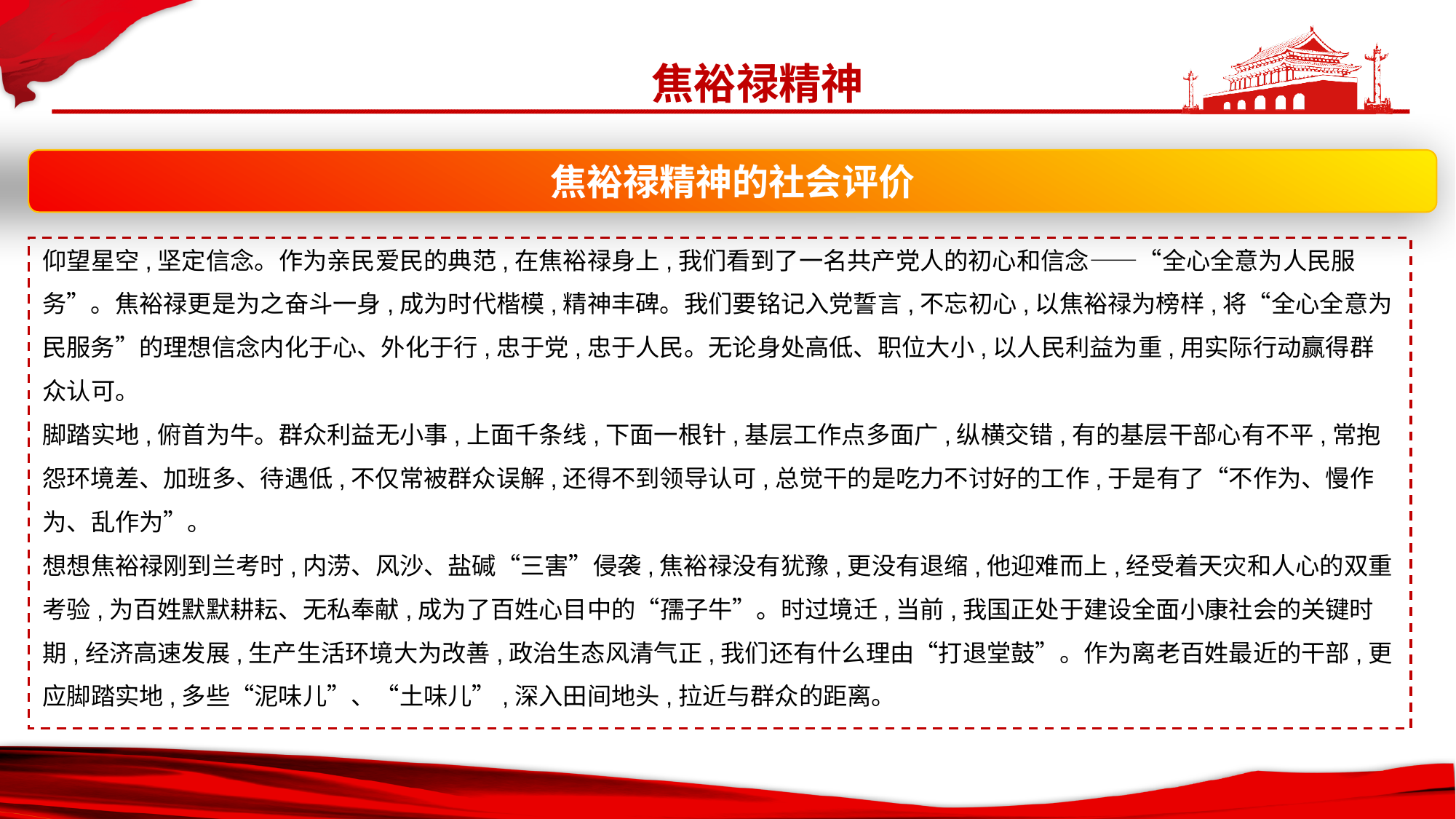

焦裕禄精神
焦裕禄精神的社会评价
仰望星空,坚定信念。作为亲民爱民的典范,在焦裕禄身上,我们看到了一名共产党人的初心和信念——“全心全意为人民服务”。焦裕禄更是为之奋斗一身,成为时代楷模,精神丰碑。我们要铭记入党誓言,不忘初心,以焦裕禄为榜样,将“全心全意为民服务”的理想信念内化于心、外化于行,忠于党,忠于人民。无论身处高低、职位大小,以人民利益为重,用实际行动赢得群众认可。
脚踏实地,俯首为牛。群众利益无小事,上面千条线,下面一根针,基层工作点多面广,纵横交错,有的基层干部心有不平,常抱怨环境差、加班多、待遇低,不仅常被群众误解,还得不到领导认可,总觉干的是吃力不讨好的工作,于是有了“不作为、慢作为、乱作为”。
想想焦裕禄刚到兰考时,内涝、风沙、盐碱“三害”侵袭,焦裕禄没有犹豫,更没有退缩,他迎难而上,经受着天灾和人心的双重考验,为百姓默默耕耘、无私奉献,成为了百姓心目中的“孺子牛”。时过境迁,当前,我国正处于建设全面小康社会的关键时期,经济高速发展,生产生活环境大为改善,政治生态风清气正,我们还有什么理由“打退堂鼓”。作为离老百姓最近的干部,更应脚踏实地,多些“泥味儿”、“土味儿”,深入田间地头,拉近与群众的距离。